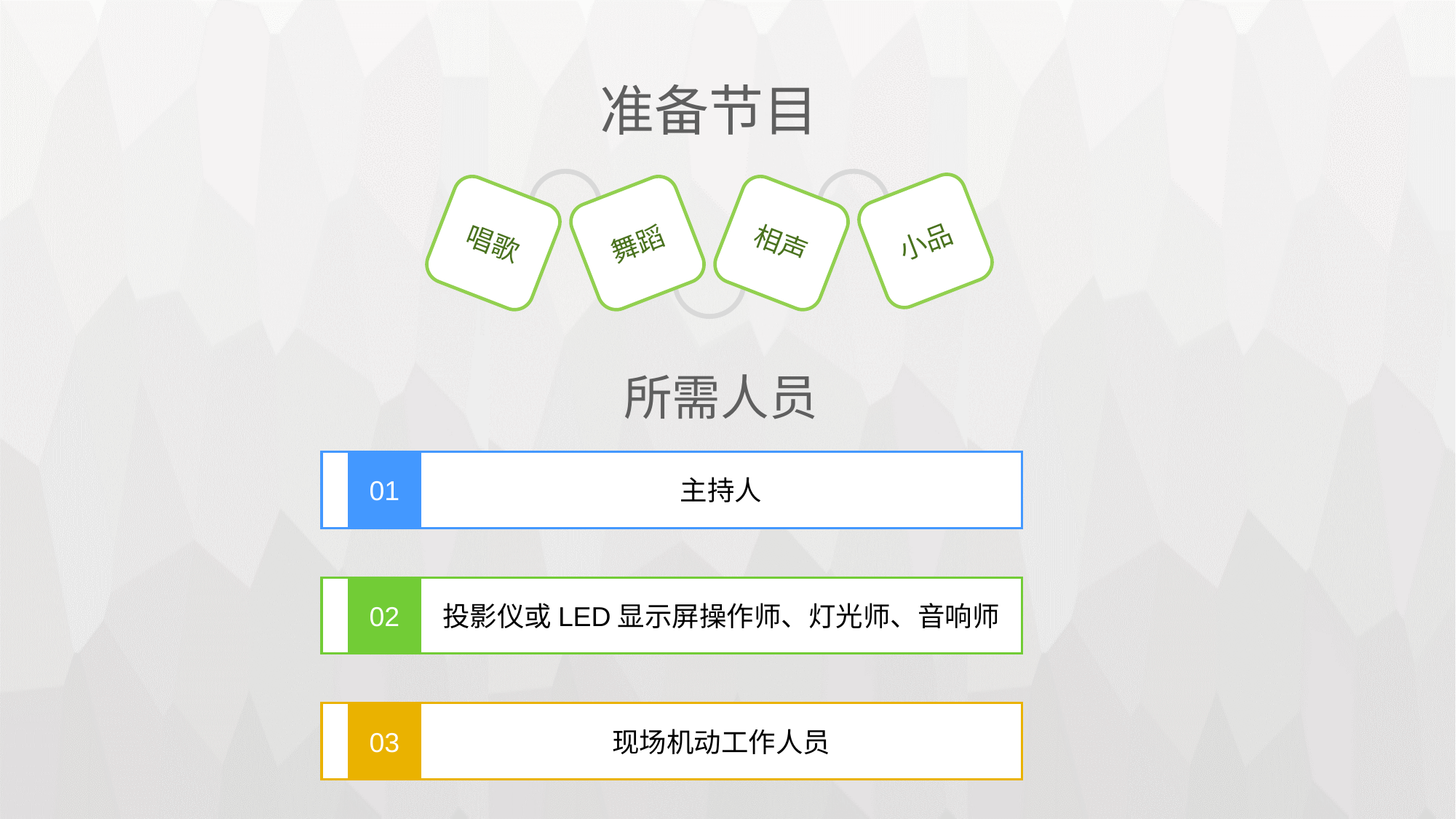

准备节目

小品
唱歌
舞蹈
相声

所需人员

01
主持人

02
投影仪或LED显示屏操作师、灯光师、音响师

03
现场机动工作人员